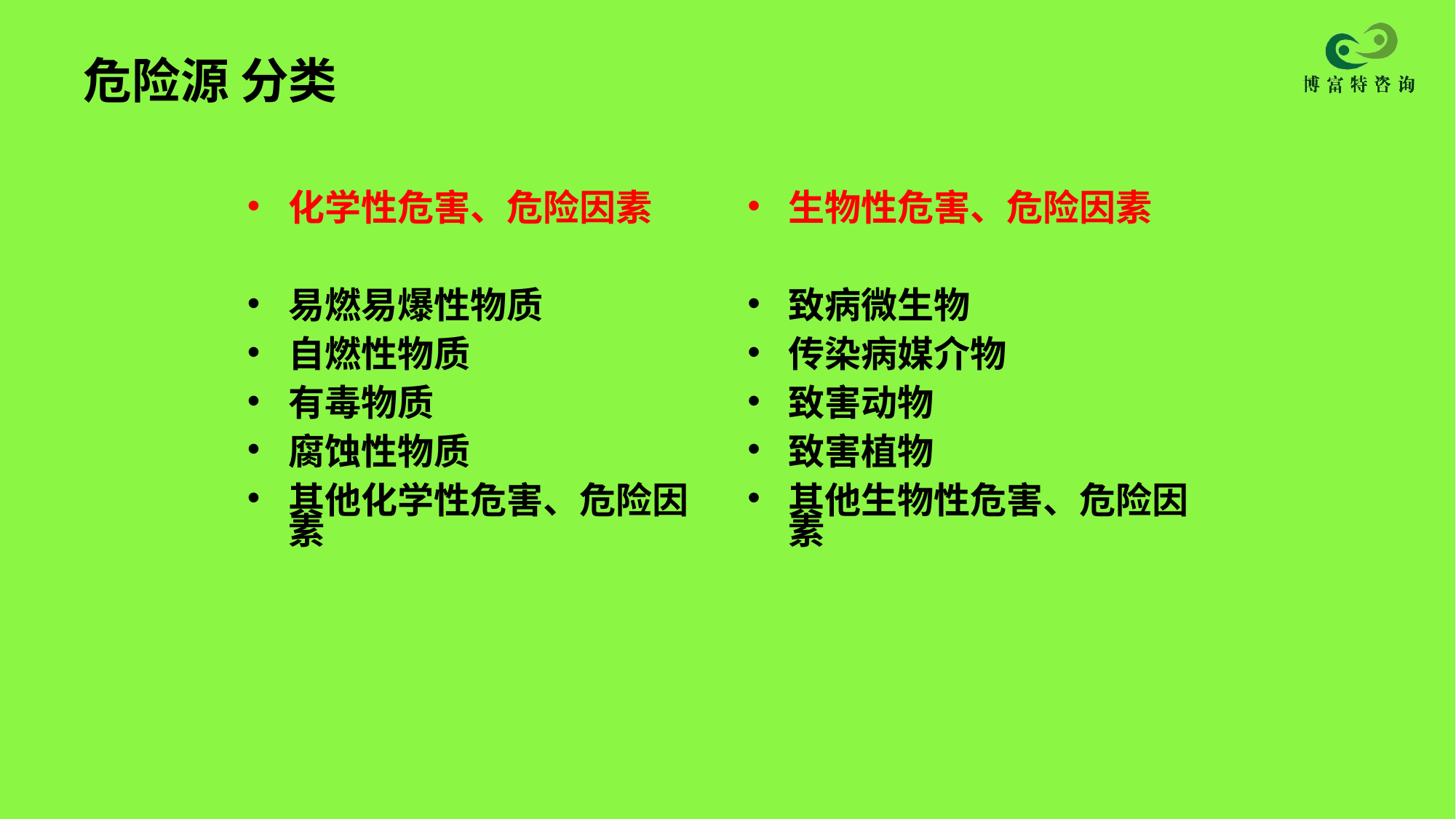

# 危险源 分类
化学性危害、危险因素

易燃易爆性物质
自燃性物质
有毒物质
腐蚀性物质
其他化学性危害、危险因素

生物性危害、危险因素

致病微生物
传染病媒介物
致害动物
致害植物
其他生物性危害、危险因素